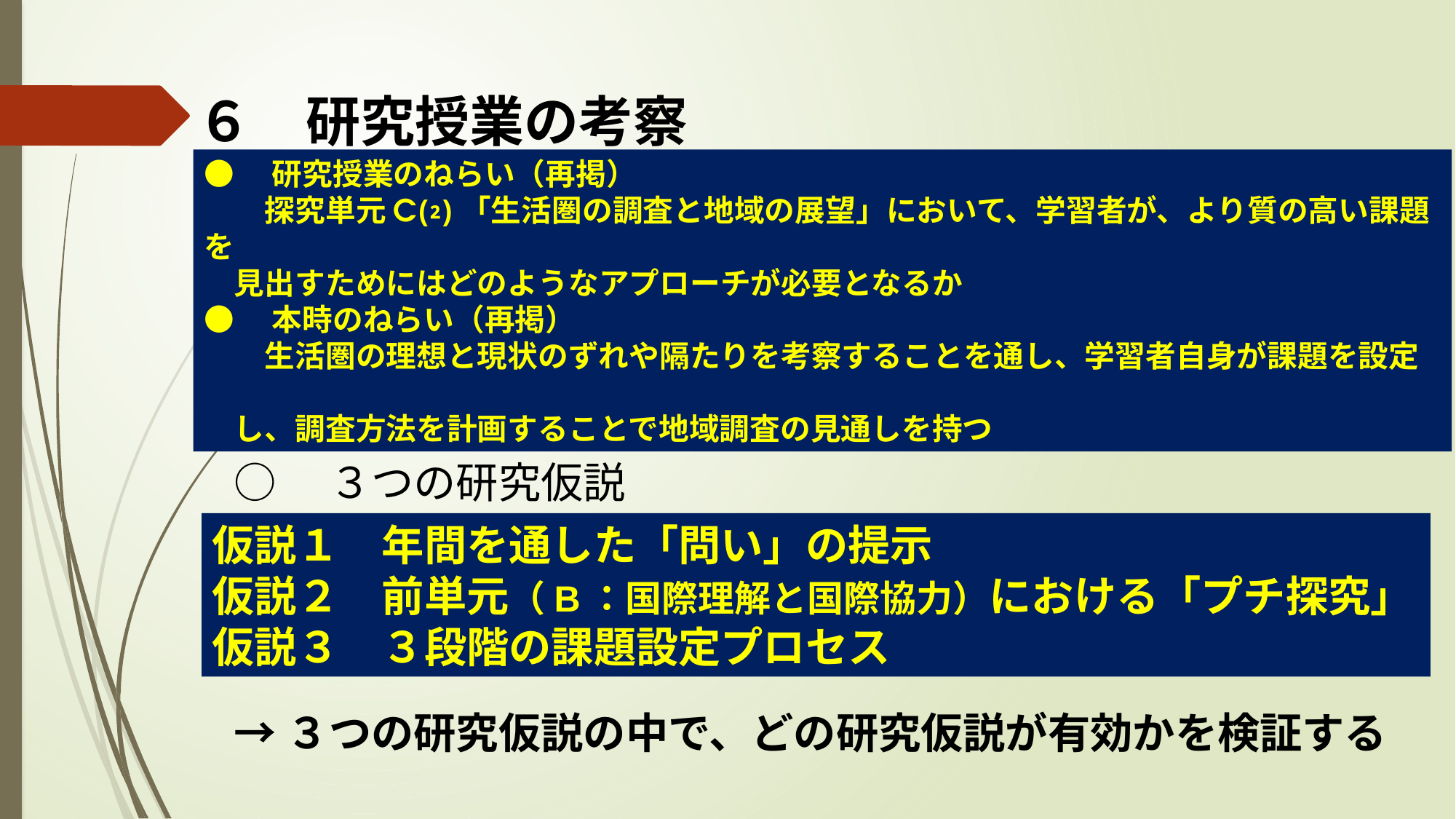

# ６　研究授業の考察
●　研究授業のねらい（再掲）
　　探究単元C⑵「生活圏の調査と地域の展望」において、学習者が、より質の高い課題を
　見出すためにはどのようなアプローチが必要となるか
●　本時のねらい（再掲）
　　生活圏の理想と現状のずれや隔たりを考察することを通し、学習者自身が課題を設定
　し、調査方法を計画することで地域調査の見通しを持つ
○　３つの研究仮説
仮説１　年間を通した「問い」の提示
仮説２　前単元（B：国際理解と国際協力）における「プチ探究」
仮説３　３段階の課題設定プロセス
→３つの研究仮説の中で、どの研究仮説が有効かを検証する